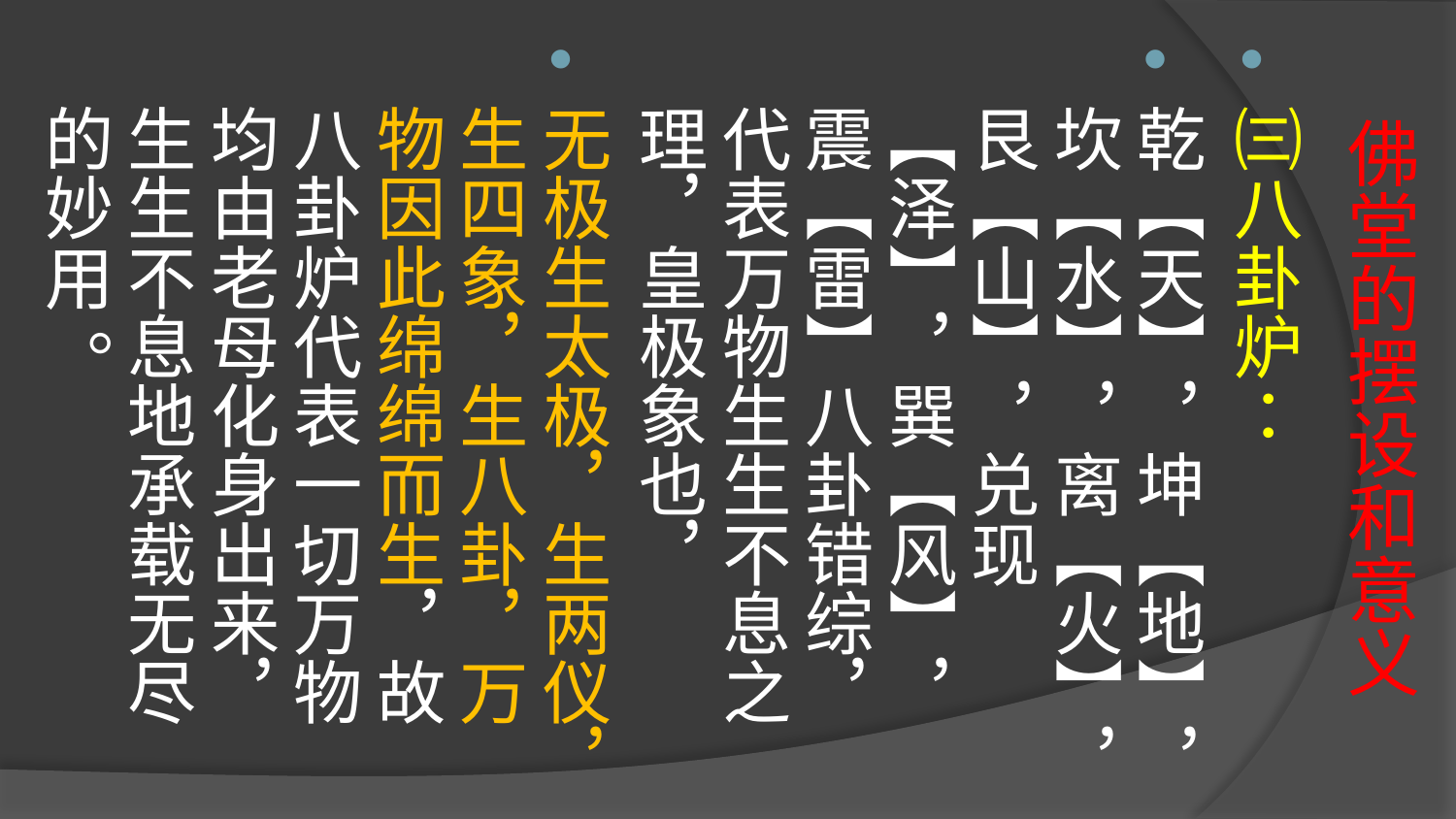

# 佛堂的摆设和意义
㈢八卦炉：
乾【天】，坤【地】，坎【水】，离【火】，艮【山】，兑现【泽】，巽【风】，震【雷】八卦错综，代表万物生生不息之理，皇极象也，
无极生太极，生两仪，生四象，生八卦，万物因此绵绵而生，故八卦炉代表一切万物均由老母化身出来，生生不息地承载无尽的妙用 。